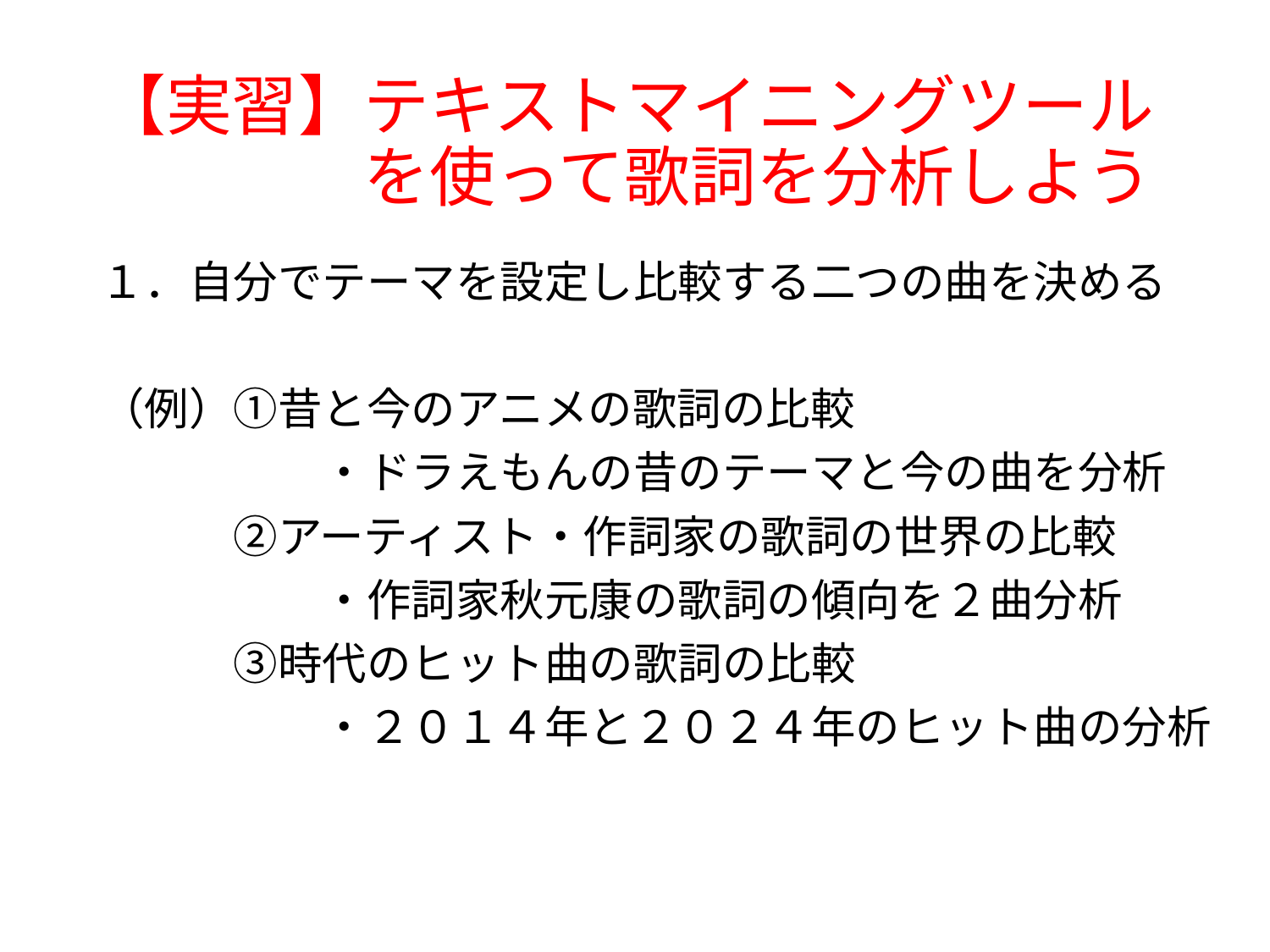

# 【実習】テキストマイニングツール 　　　　を使って歌詞を分析しよう
１．自分でテーマを設定し比較する二つの曲を決める

（例）①昔と今のアニメの歌詞の比較
　　　　　・ドラえもんの昔のテーマと今の曲を分析
　　　②アーティスト・作詞家の歌詞の世界の比較
　　　　　・作詞家秋元康の歌詞の傾向を２曲分析
　　　③時代のヒット曲の歌詞の比較
　　　　　・２０１４年と２０２４年のヒット曲の分析